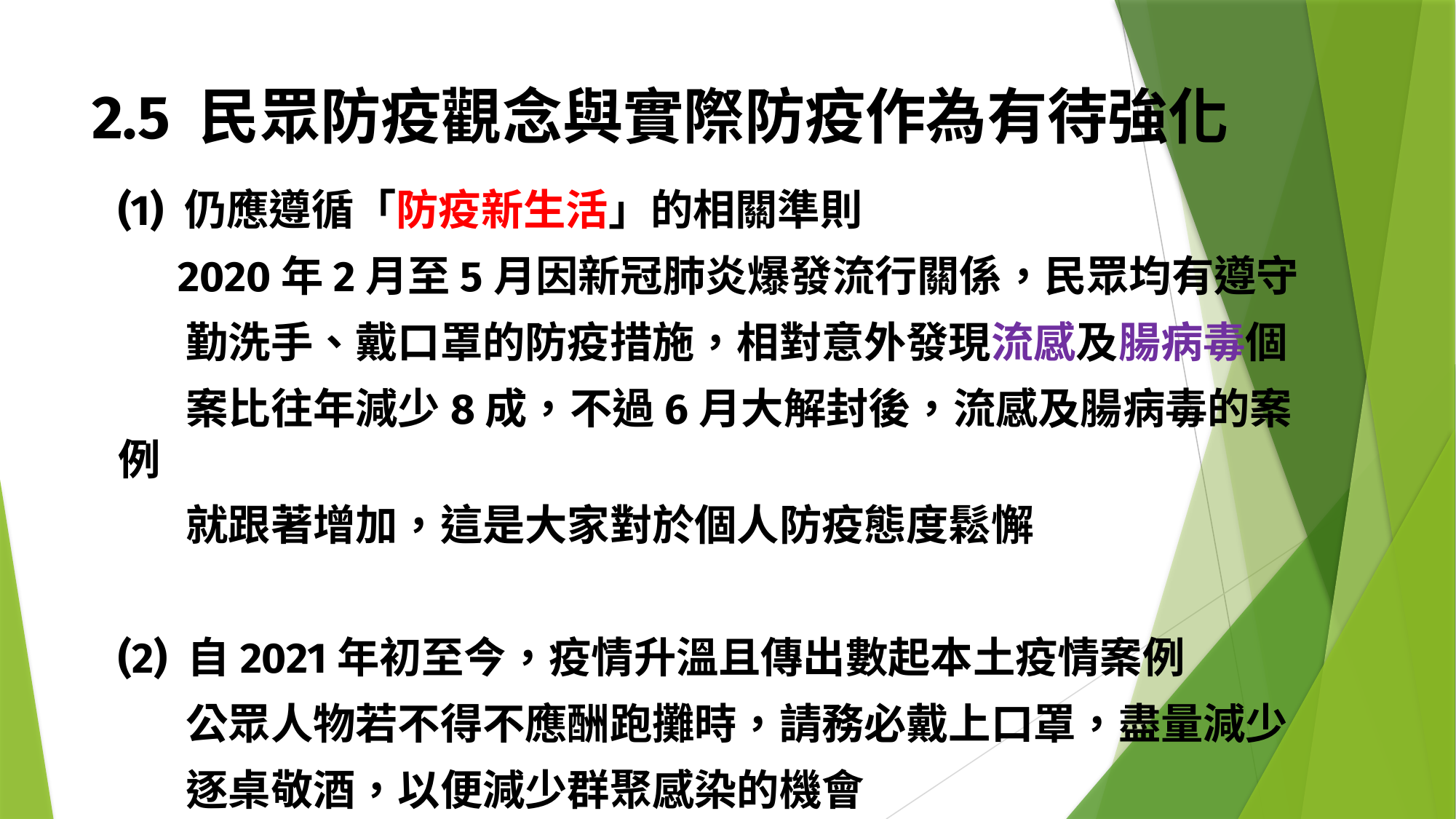

# 2.5 民眾防疫觀念與實際防疫作為有待強化
(1) 仍應遵循「防疫新生活」的相關準則
      2020年2月至5月因新冠肺炎爆發流行關係，民眾均有遵守
      勤洗手、戴口罩的防疫措施，相對意外發現流感及腸病毒個
      案比往年減少8成，不過6月大解封後，流感及腸病毒的案例
      就跟著增加，這是大家對於個人防疫態度鬆懈

(2) 自2021年初至今，疫情升溫且傳出數起本土疫情案例
      公眾人物若不得不應酬跑攤時，請務必戴上口罩，盡量減少
      逐桌敬酒，以便減少群聚感染的機會